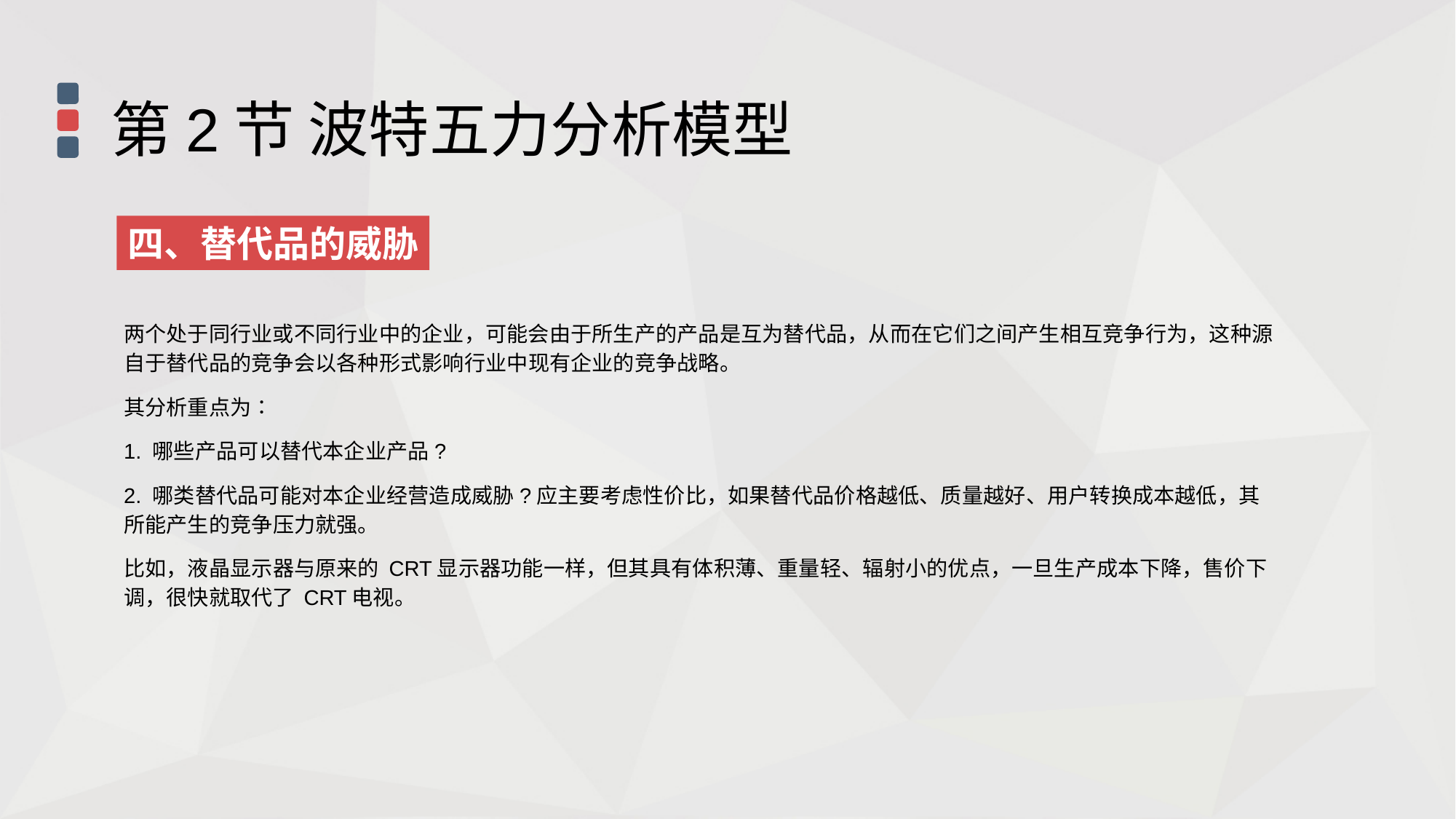

第2节 波特五力分析模型
四、替代品的威胁
两个处于同行业或不同行业中的企业，可能会由于所生产的产品是互为替代品，从而在它们之间产生相互竞争行为，这种源自于替代品的竞争会以各种形式影响行业中现有企业的竞争战略。
其分析重点为∶
1. 哪些产品可以替代本企业产品?
2. 哪类替代品可能对本企业经营造成威胁?应主要考虑性价比，如果替代品价格越低、质量越好、用户转换成本越低，其所能产生的竞争压力就强。
比如，液晶显示器与原来的 CRT显示器功能一样，但其具有体积薄、重量轻、辐射小的优点，一旦生产成本下降，售价下调，很快就取代了 CRT电视。